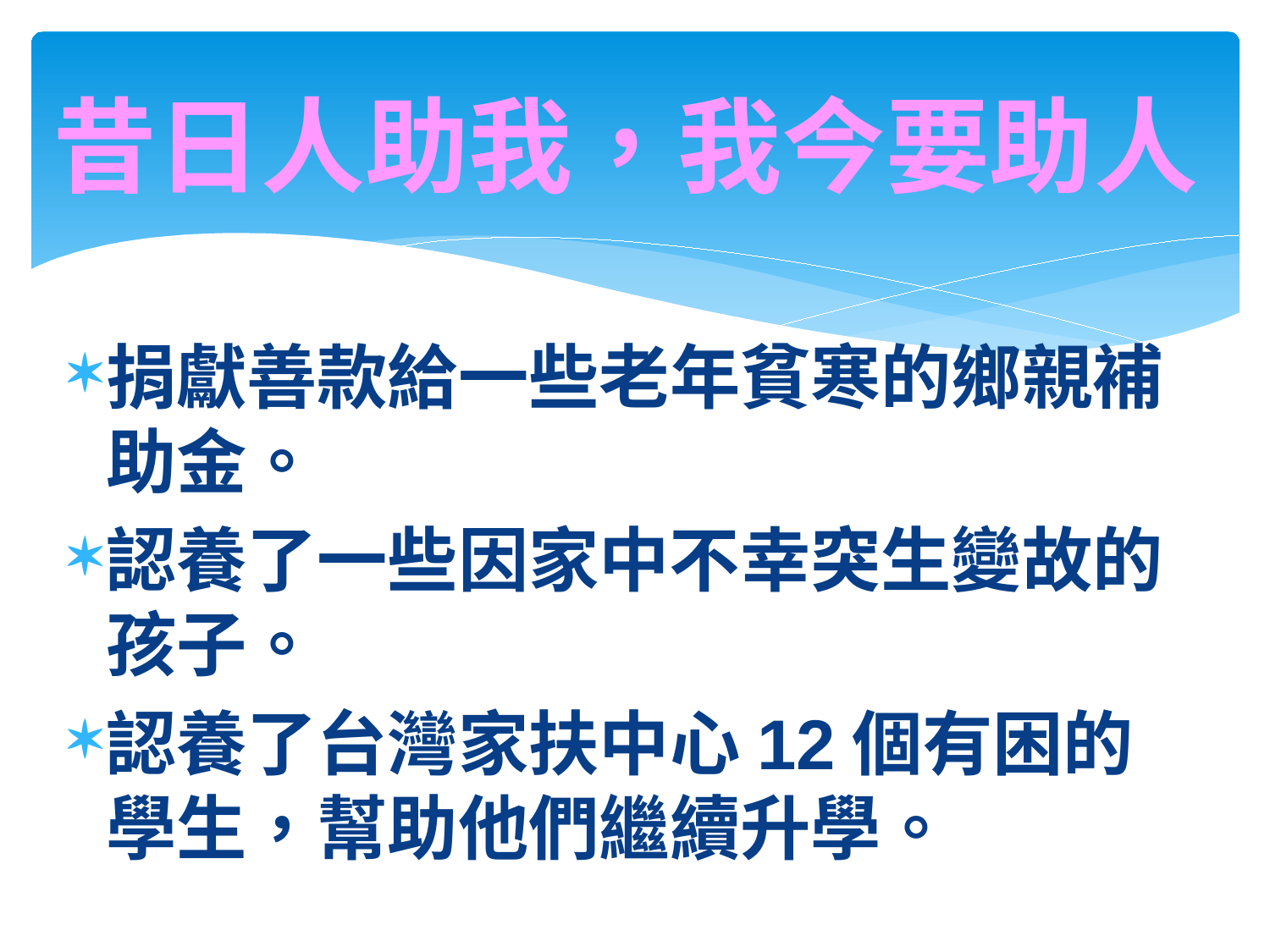

# 昔日人助我，我今要助人
捐獻善款給一些老年貧寒的鄉親補助金。
認養了一些因家中不幸突生變故的孩子。
認養了台灣家扶中心12個有困的學生，幫助他們繼續升學。